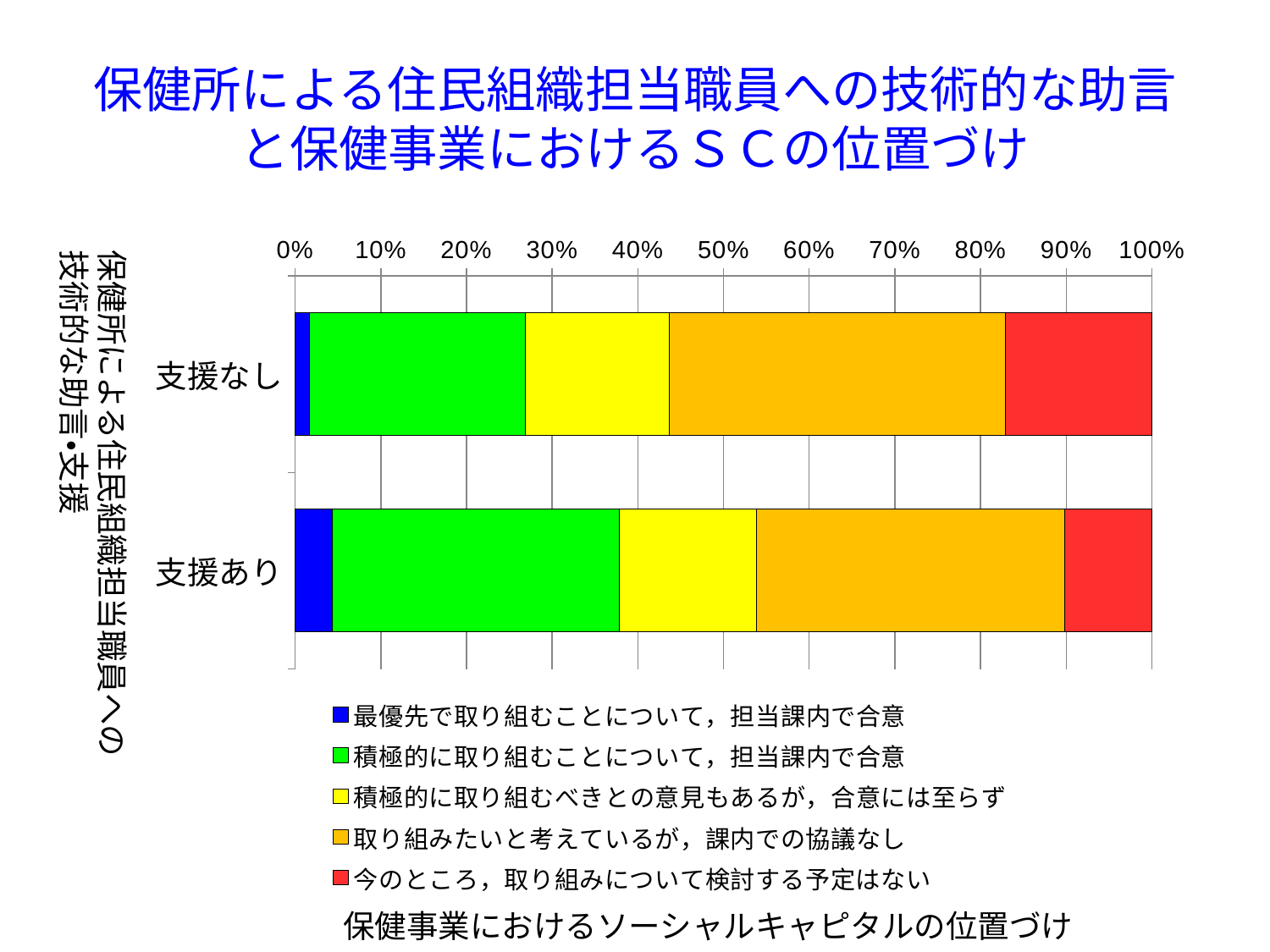

# 保健所による住民組織担当職員への技術的な助言 と保健事業におけるＳＣの位置づけ

### Chart

| Category | 最優先で取り組むことについて，担当課内で合意 | 積極的に取り組むことについて，担当課内で合意 | 積極的に取り組むべきとの意見もあるが，合意には至らず | 取り組みたいと考えているが，課内での協議なし | 今のところ，取り組みについて検討する予定はない |
|---|---|---|---|---|---|
| 支援なし | 11.0 | 167.0 | 111.0 | 260.0 | 113.0 |
| 支援あり | 9.0 | 69.0 | 33.0 | 74.0 | 21.0 |
保健所による住民組織担当職員への
技術的な助言・支援
保健事業におけるソーシャルキャピタルの位置づけ